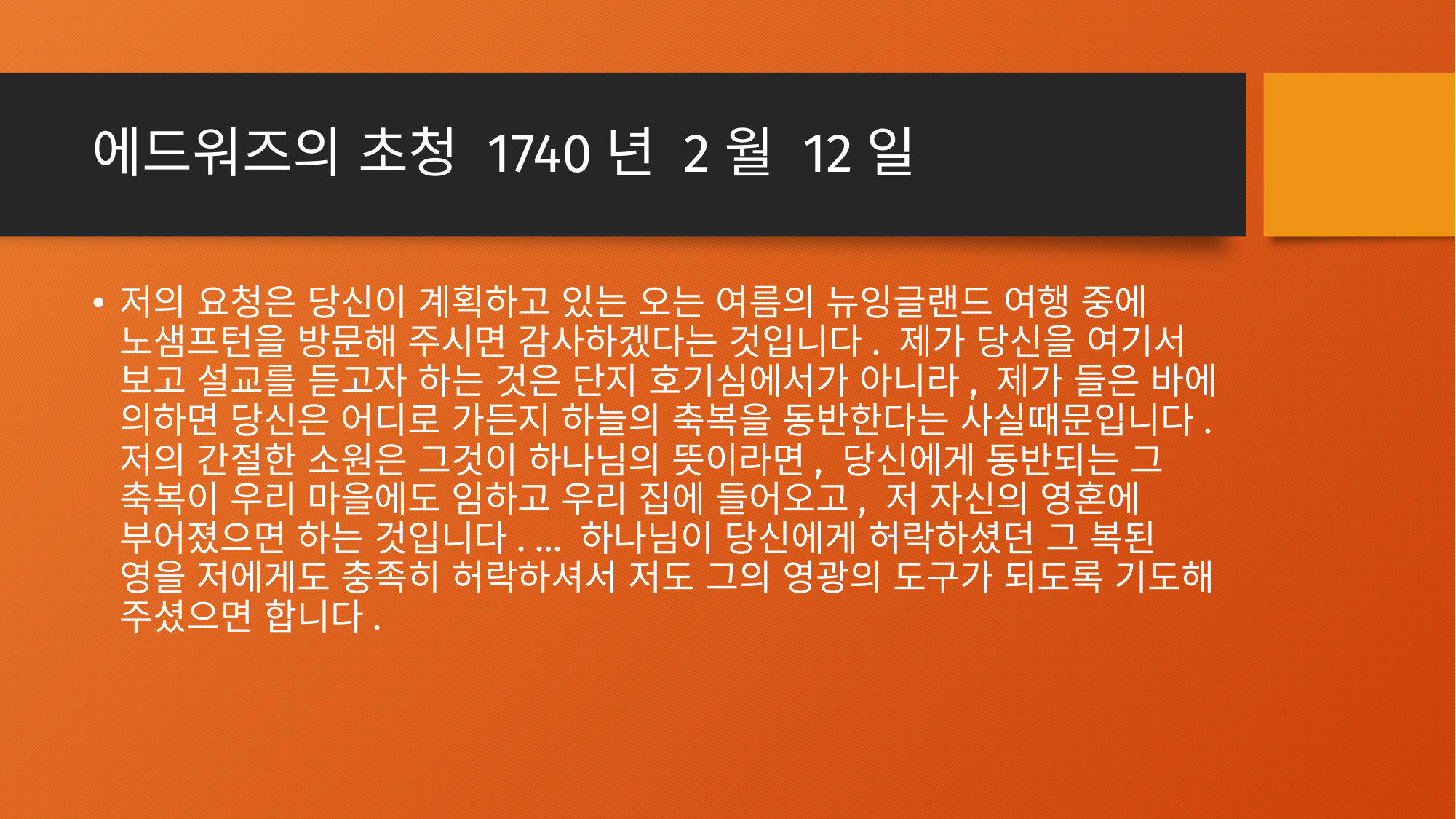

# 에드워즈의 초청 1740년 2월 12일
저의 요청은 당신이 계획하고 있는 오는 여름의 뉴잉글랜드 여행 중에 노샘프턴을 방문해 주시면 감사하겠다는 것입니다. 제가 당신을 여기서 보고 설교를 듣고자 하는 것은 단지 호기심에서가 아니라, 제가 들은 바에 의하면 당신은 어디로 가든지 하늘의 축복을 동반한다는 사실때문입니다. 저의 간절한 소원은 그것이 하나님의 뜻이라면, 당신에게 동반되는 그 축복이 우리 마을에도 임하고 우리 집에 들어오고, 저 자신의 영혼에 부어졌으면 하는 것입니다. … 하나님이 당신에게 허락하셨던 그 복된 영을 저에게도 충족히 허락하셔서 저도 그의 영광의 도구가 되도록 기도해 주셨으면 합니다.